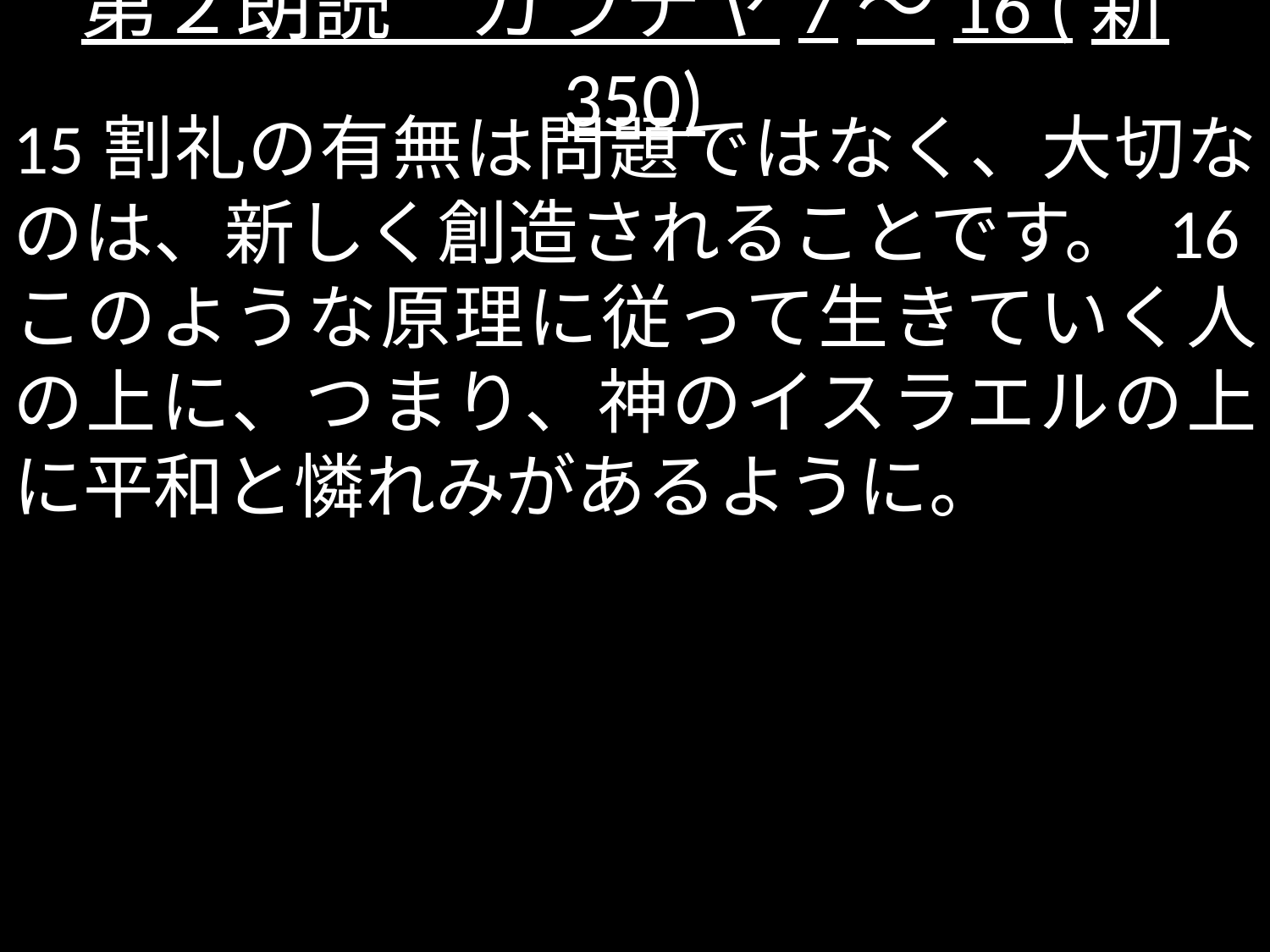

# 第２朗読　ガラテヤ7～16 (新350)
15割礼の有無は問題ではなく、大切なのは、新しく創造されることです。 16このような原理に従って生きていく人の上に、つまり、神のイスラエルの上に平和と憐れみがあるように。